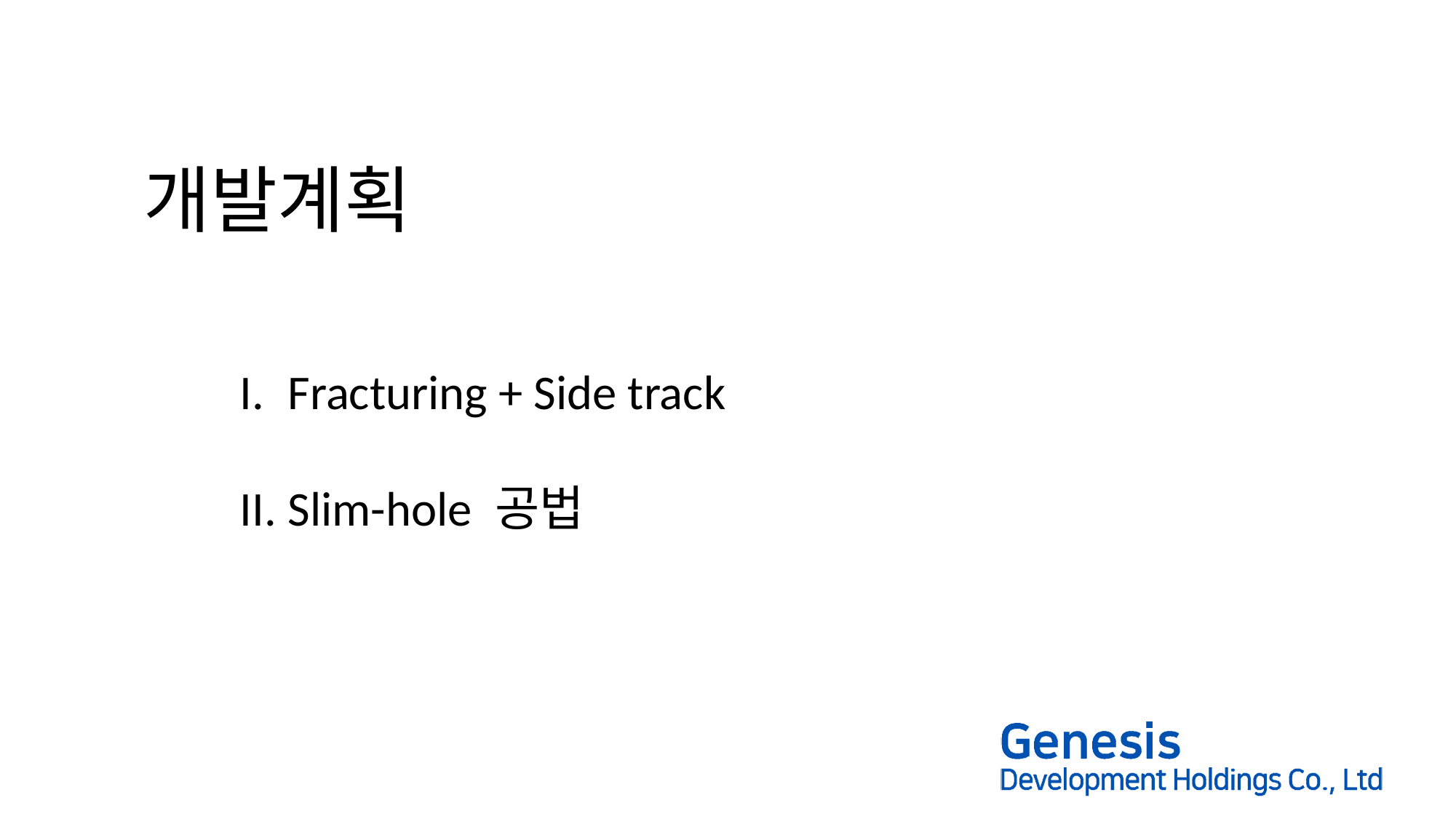

# 개발계획
Fracturing + Side track

Slim-hole 공법